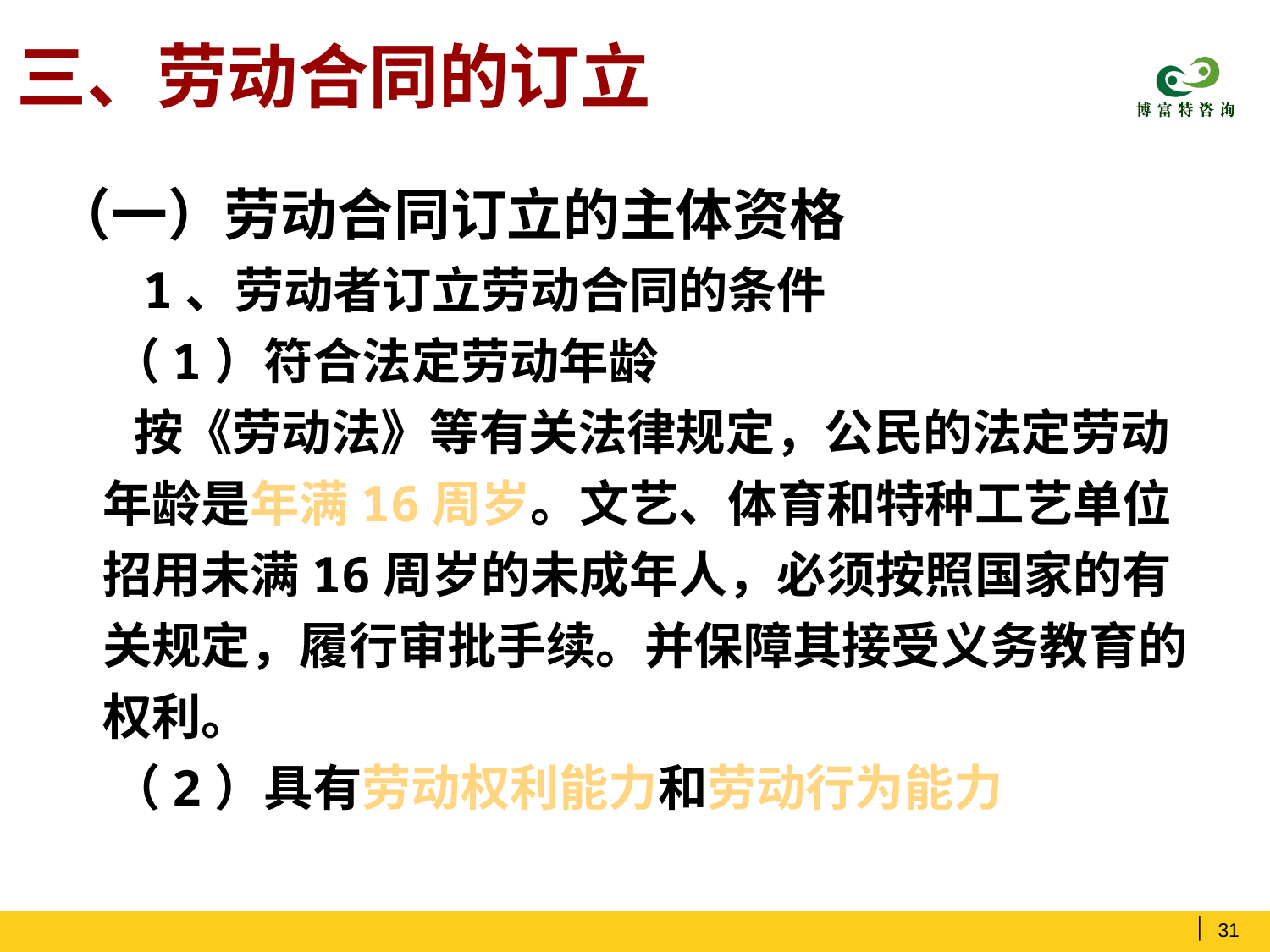

# 三、劳动合同的订立
（一）劳动合同订立的主体资格
   1、劳动者订立劳动合同的条件
    （1）符合法定劳动年龄
      按《劳动法》等有关法律规定，公民的法定劳动年龄是年满16周岁。文艺、体育和特种工艺单位招用未满16周岁的未成年人，必须按照国家的有关规定，履行审批手续。并保障其接受义务教育的权利。
    （2）具有劳动权利能力和劳动行为能力